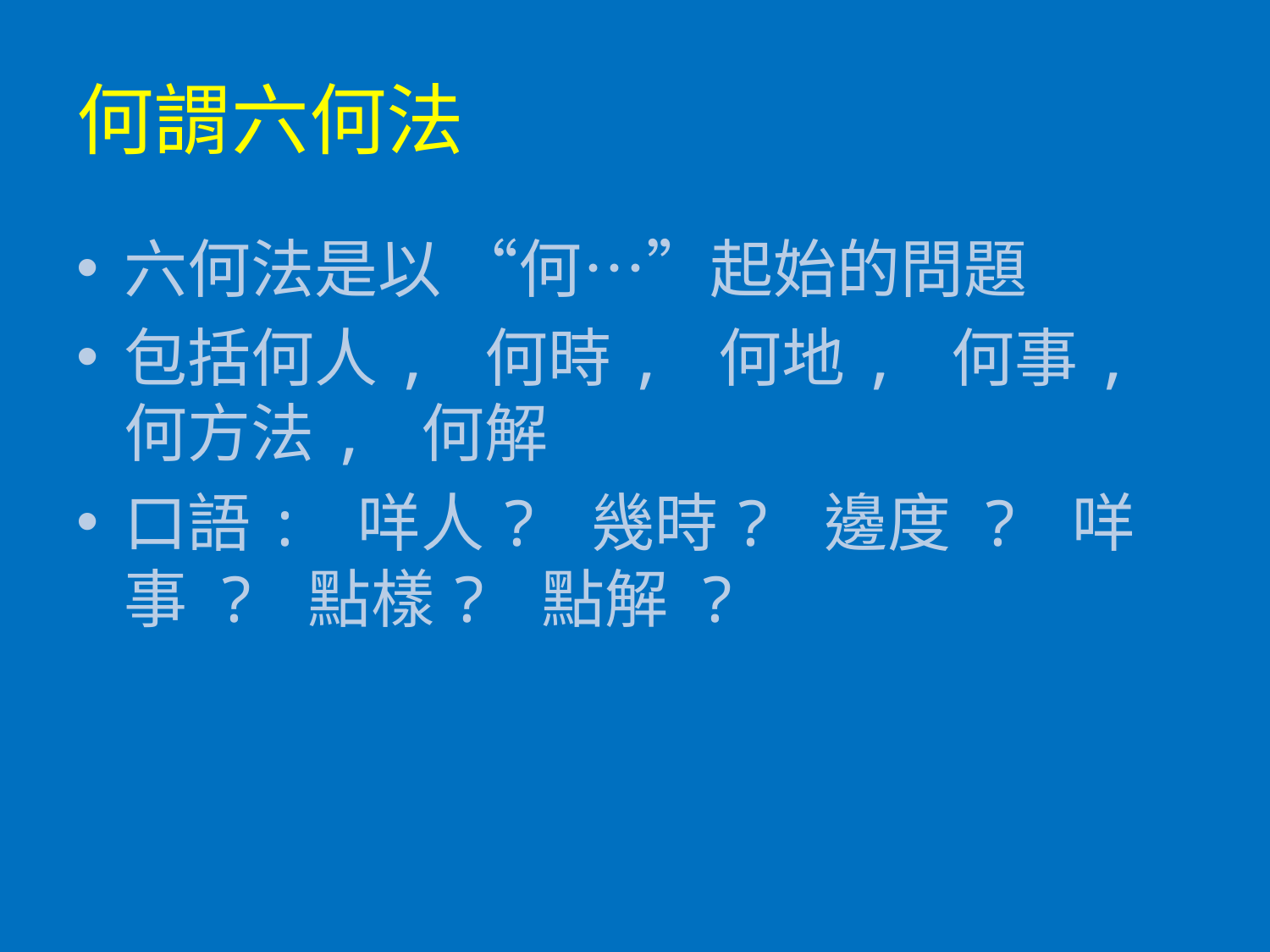

# 何謂六何法
六何法是以 “何…”起始的問題
包括何人, 何時, 何地, 何事, 何方法, 何解
口語: 咩人? 幾時? 邊度 ? 咩事 ? 點樣? 點解 ?